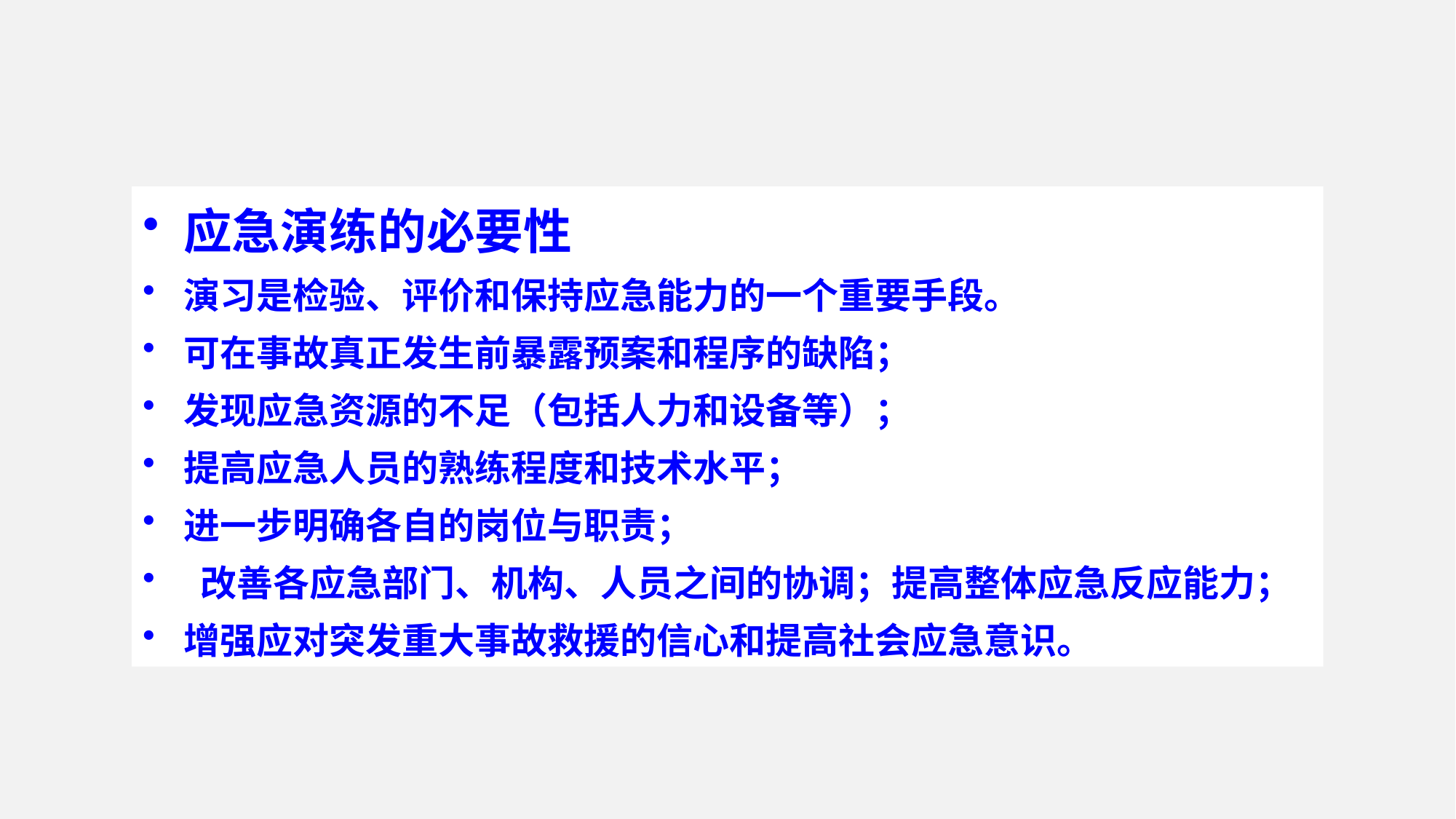

应急演练的必要性
演习是检验、评价和保持应急能力的一个重要手段。
可在事故真正发生前暴露预案和程序的缺陷；
发现应急资源的不足（包括人力和设备等）；
提高应急人员的熟练程度和技术水平；
进一步明确各自的岗位与职责；
 改善各应急部门、机构、人员之间的协调；提高整体应急反应能力；
增强应对突发重大事故救援的信心和提高社会应急意识。